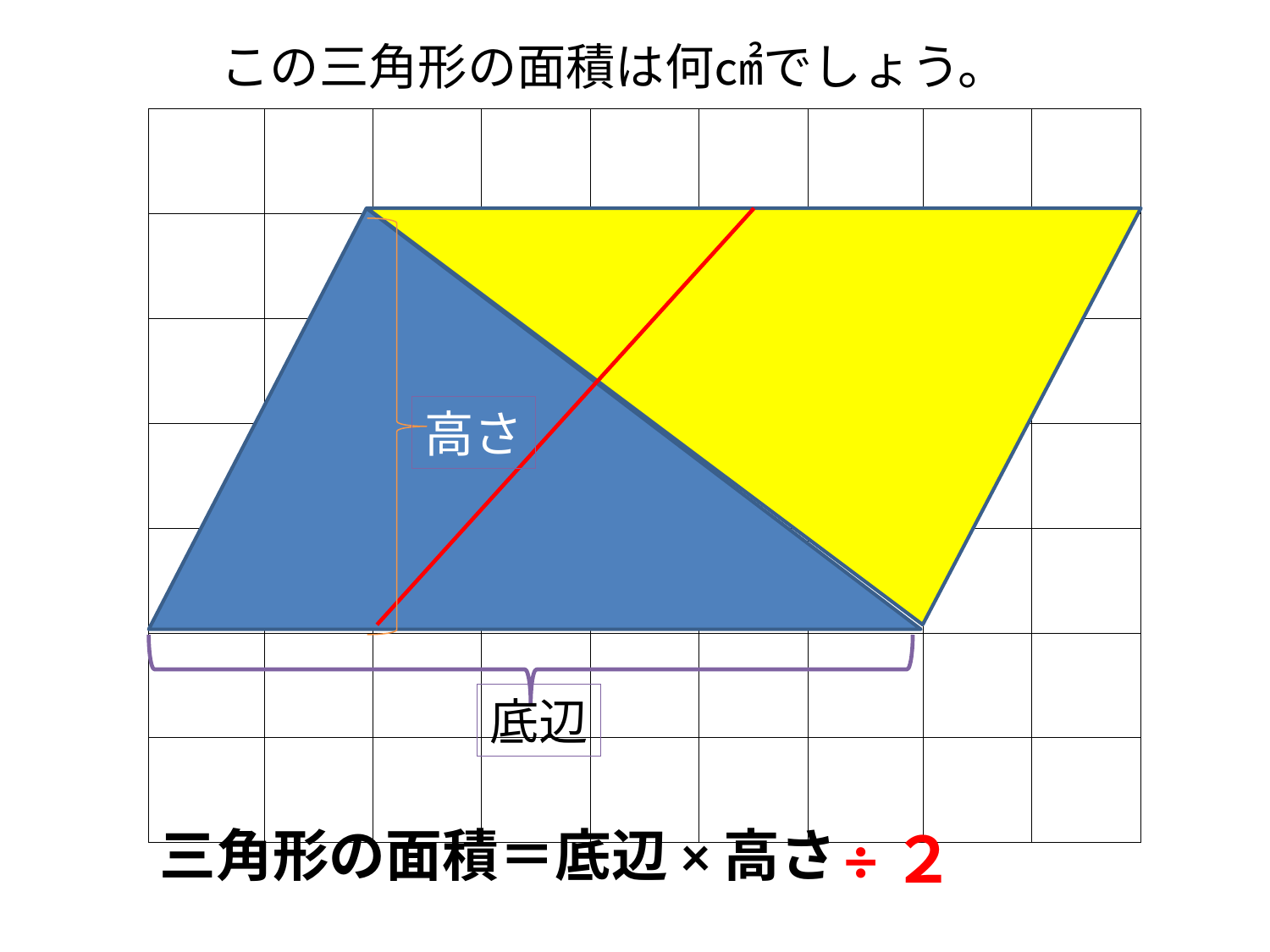

この三角形の面積は何㎠でしょう。
|  |  |  |  |  |  |  |  |  |
| --- | --- | --- | --- | --- | --- | --- | --- | --- |
|  |  |  |  |  |  |  |  |  |
|  |  |  |  |  |  |  |  |  |
|  |  |  |  |  |  |  |  |  |
|  |  |  |  |  |  |  |  |  |
|  |  |  |  |  |  |  |  |  |
|  |  |  |  |  |  |  |  |  |

高さ

底辺
三角形の面積＝底辺×高さ
÷２